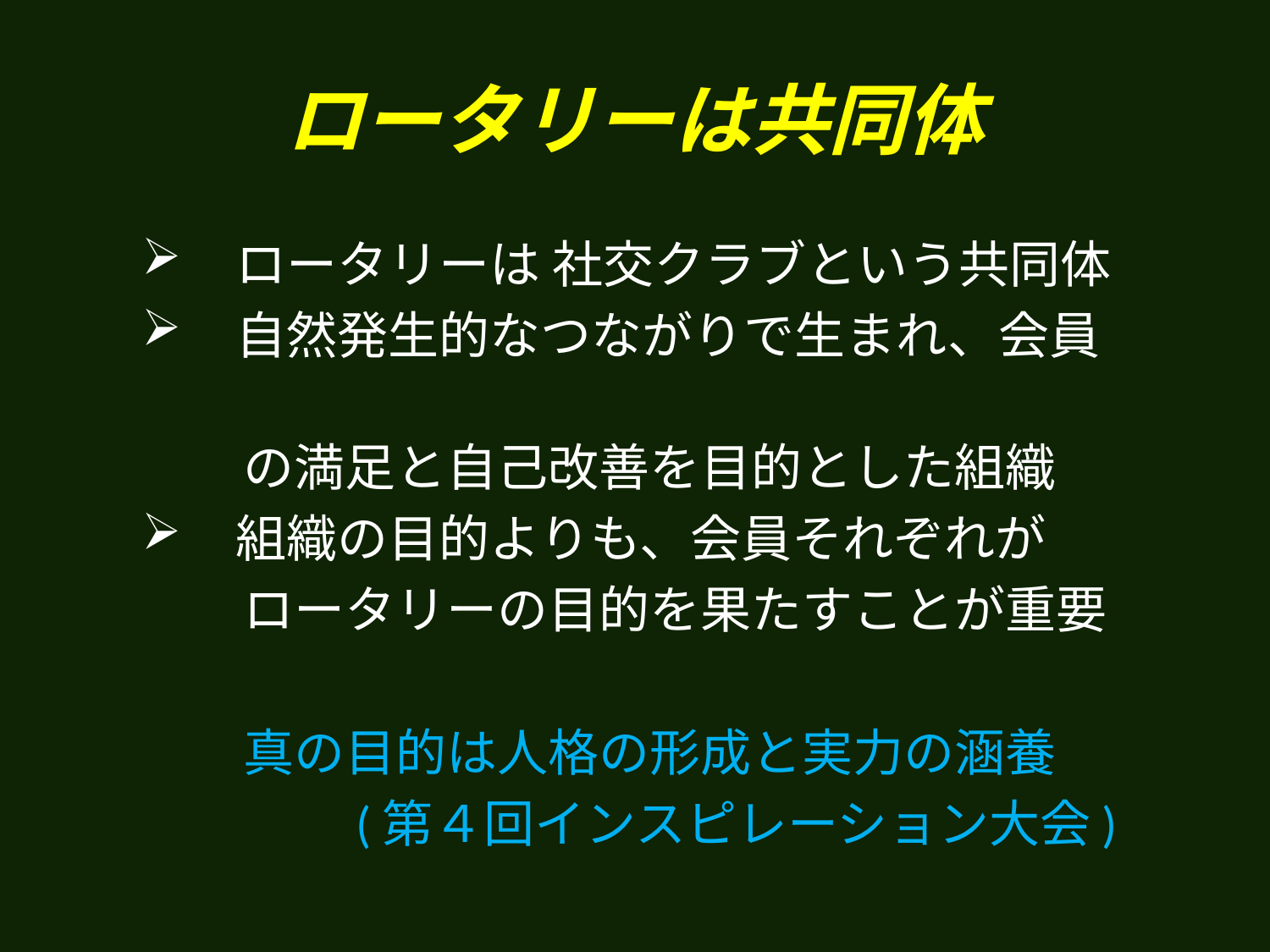

# ロータリーは共同体
　ロータリーは 社交クラブという共同体
　自然発生的なつながりで生まれ、会員
　　の満足と自己改善を目的とした組織
　組織の目的よりも、会員それぞれが
　　ロータリーの目的を果たすことが重要

　　真の目的は人格の形成と実力の涵養
　　　　(第４回インスピレーション大会)